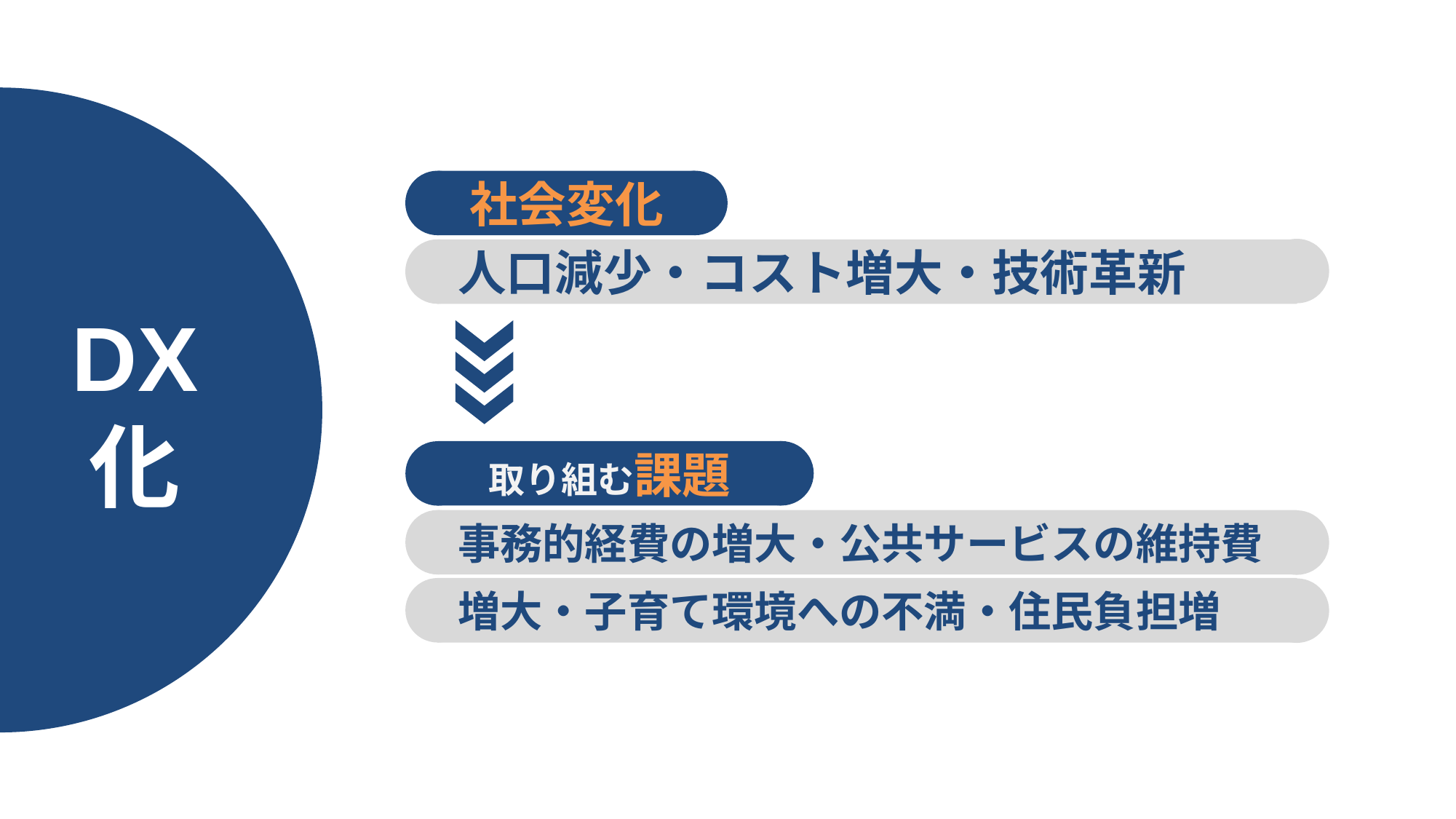

社会変化

人口減少・コスト増大・技術革新

DX
化

取り組む課題

事務的経費の増大・公共サービスの維持費

増大・子育て環境への不満・住民負担増